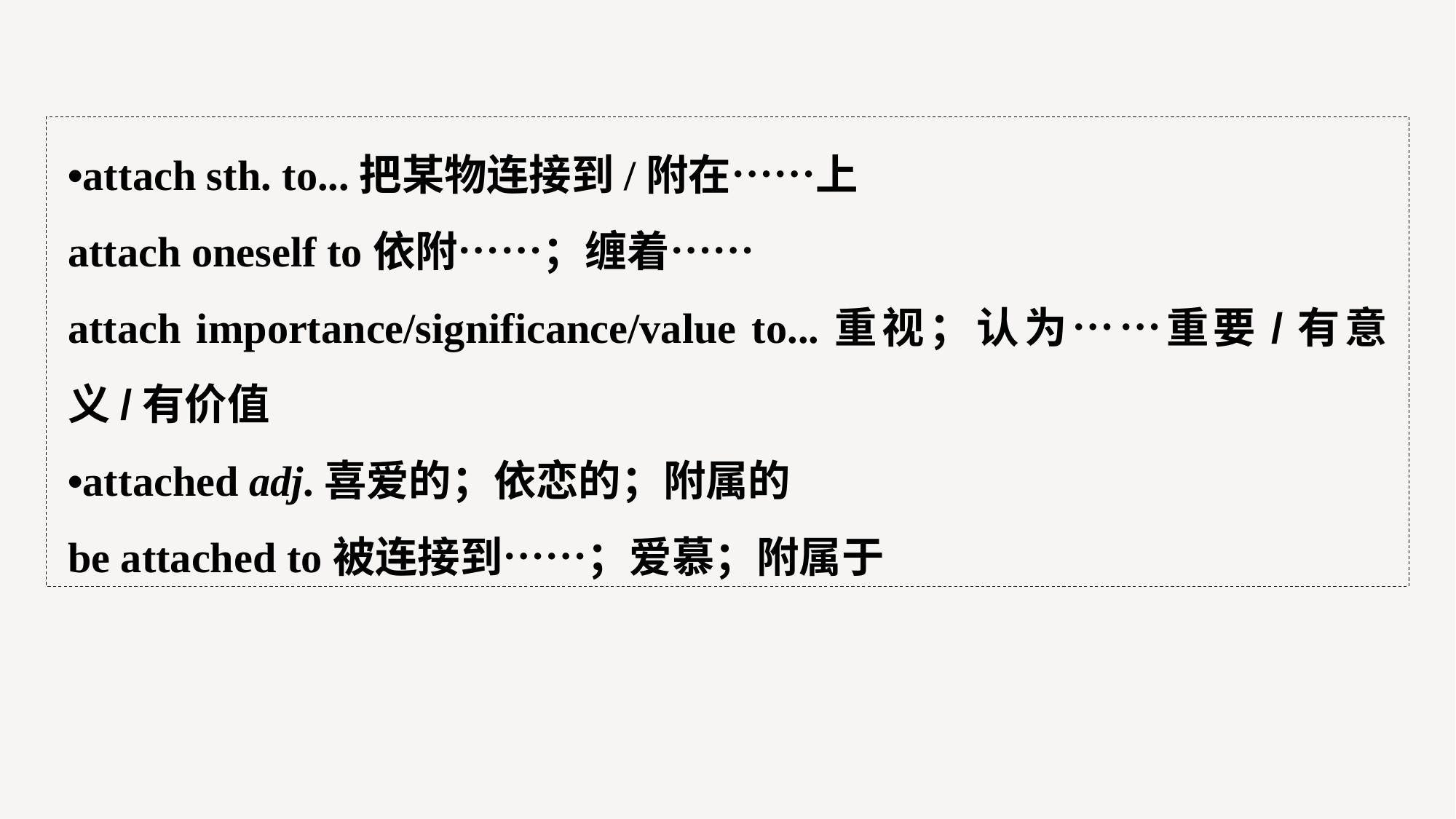

•attach sth. to...把某物连接到/附在……上
attach oneself to依附……；缠着……
attach importance/significance/value to...重视；认为……重要/有意义/有价值
•attached adj.喜爱的；依恋的；附属的
be attached to被连接到……；爱慕；附属于